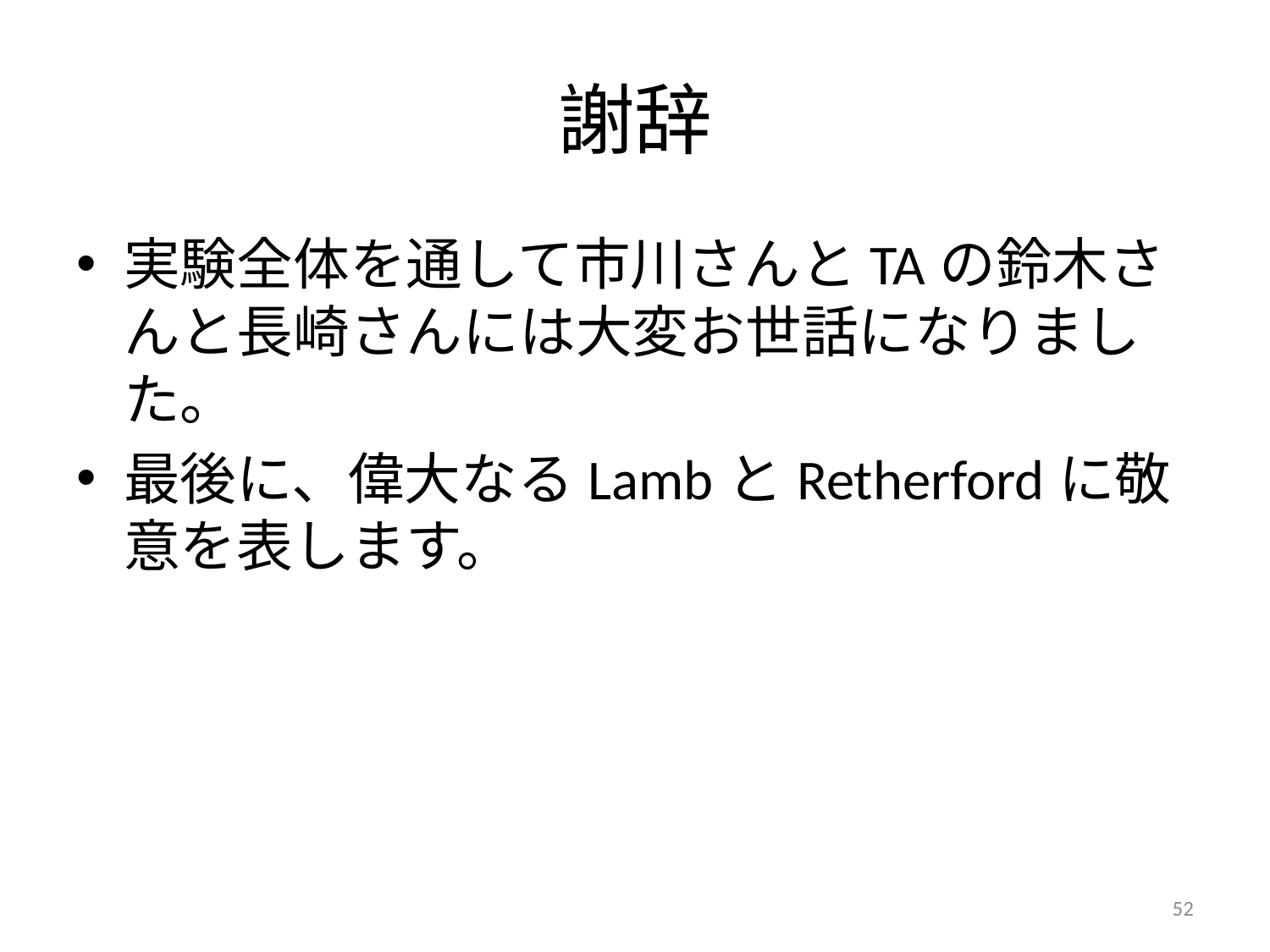

# 謝辞
実験全体を通して市川さんとTAの鈴木さんと長崎さんには大変お世話になりました。
最後に、偉大なるLambとRetherfordに敬意を表します。
52